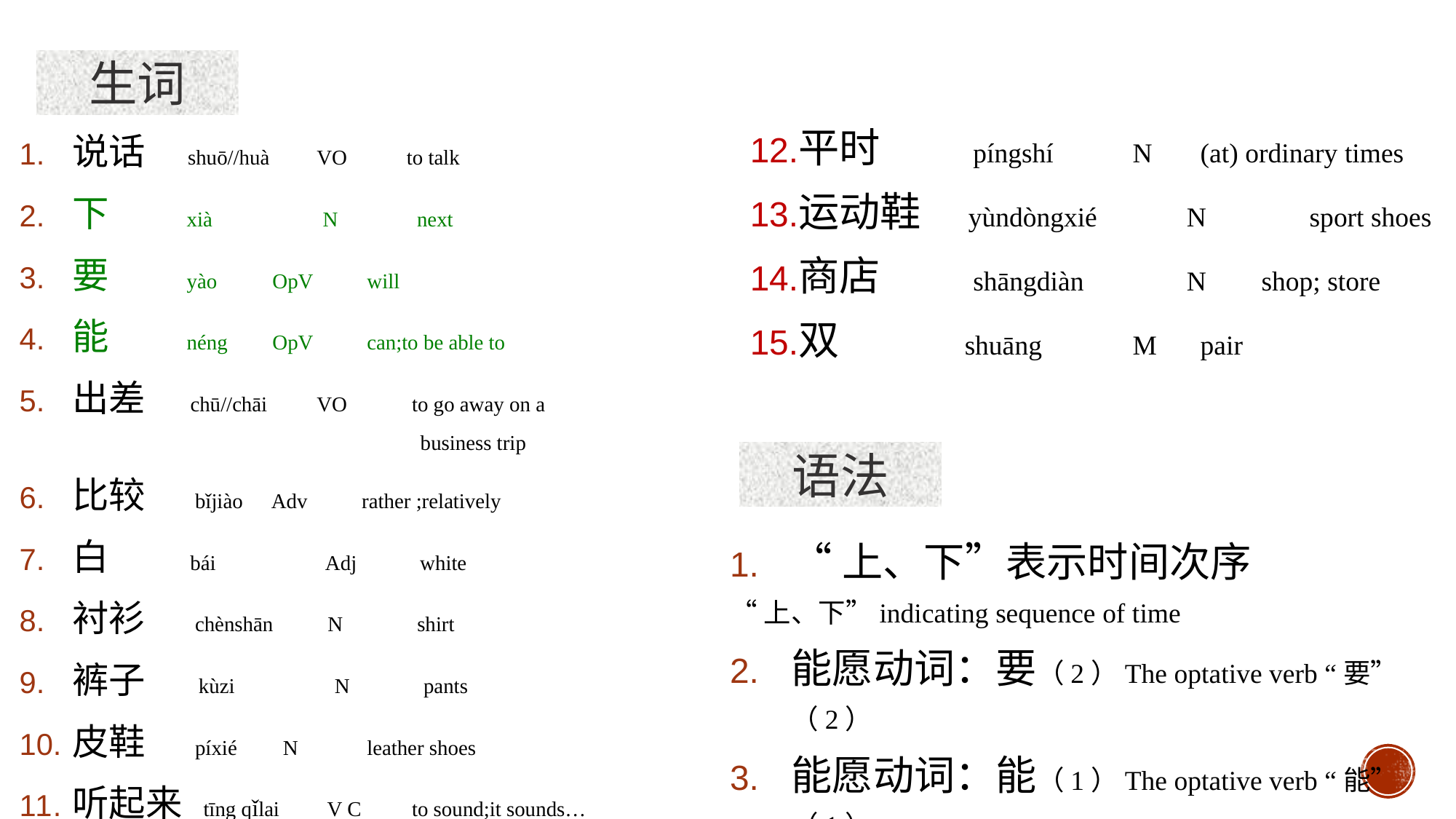

生词
平时              píngshí	        N	  (at) ordinary times
运动鞋    	yùndòngxié	N	  sport shoes
商店              shāngdiàn 	N        shop; store
双	                shuāng	        M	  pair
说话       shuō//huà	    VO	    to talk
下                xià                     N               next
要                yào	    OpV	     will
能                néng	    OpV	     can;to be able to
出差         chū//chāi	    VO	     to go away on a
                                                                            business trip
比较          bǐjiào	    Adv	    rather ;relatively
白                bái                     Adj            white
衬衫          chènshān	      N	      shirt
裤子      kùzi                   N              pants
皮鞋          píxié	      N	     leather shoes
听起来    tīng qǐlai	      V C	     to sound;it sounds…

语法
“上、下”表示时间次序
“上、下”indicating sequence of time
能愿动词：要（2）The optative verb “要”（2）
能愿动词：能（1）The optative verb “能”（1）